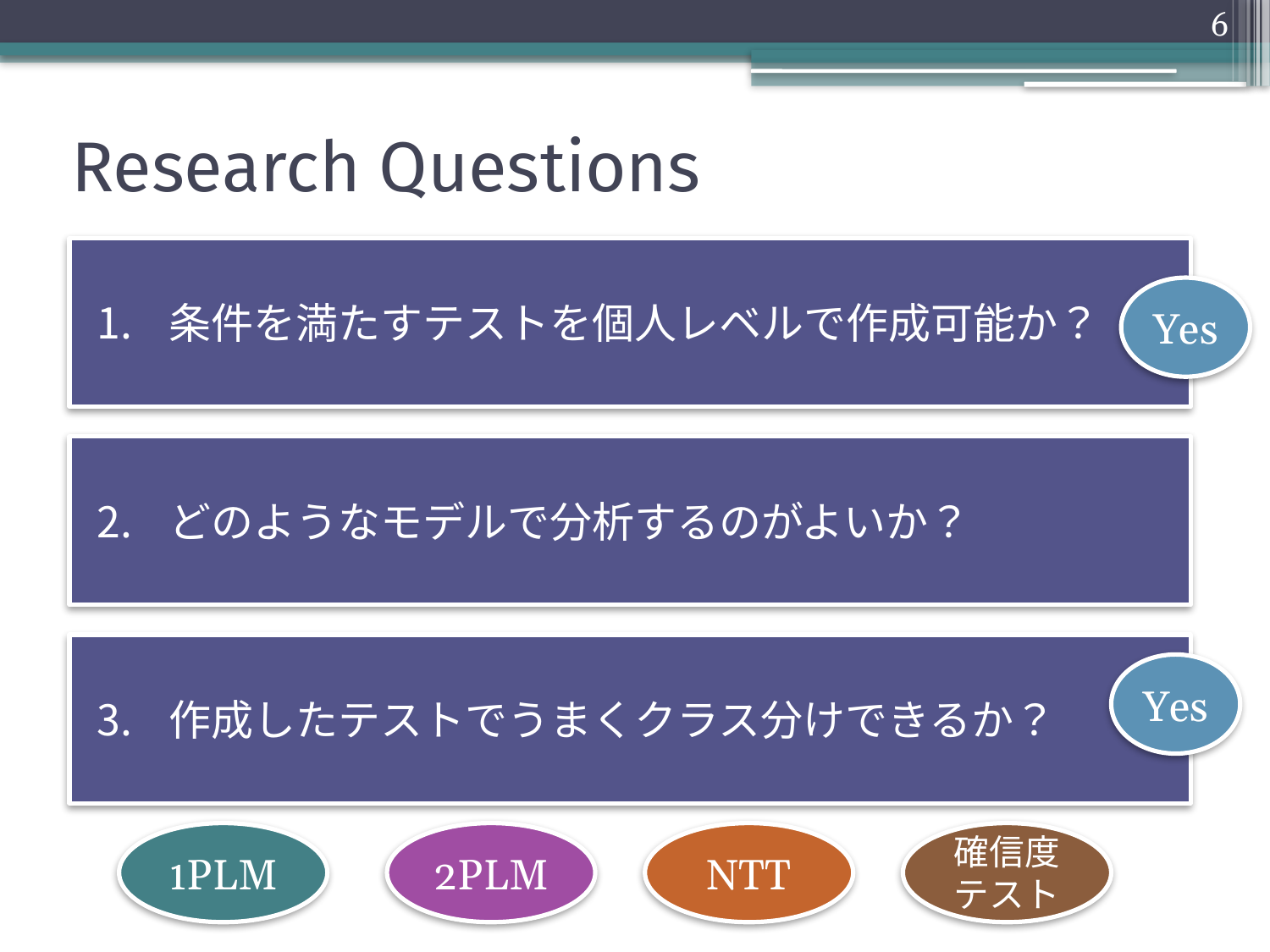

6
# Research Questions
条件を満たすテストを個人レベルで作成可能か？
Yes
どのようなモデルで分析するのがよいか？
作成したテストでうまくクラス分けできるか？
Yes
1PLM
2PLM
NTT
確信度テスト